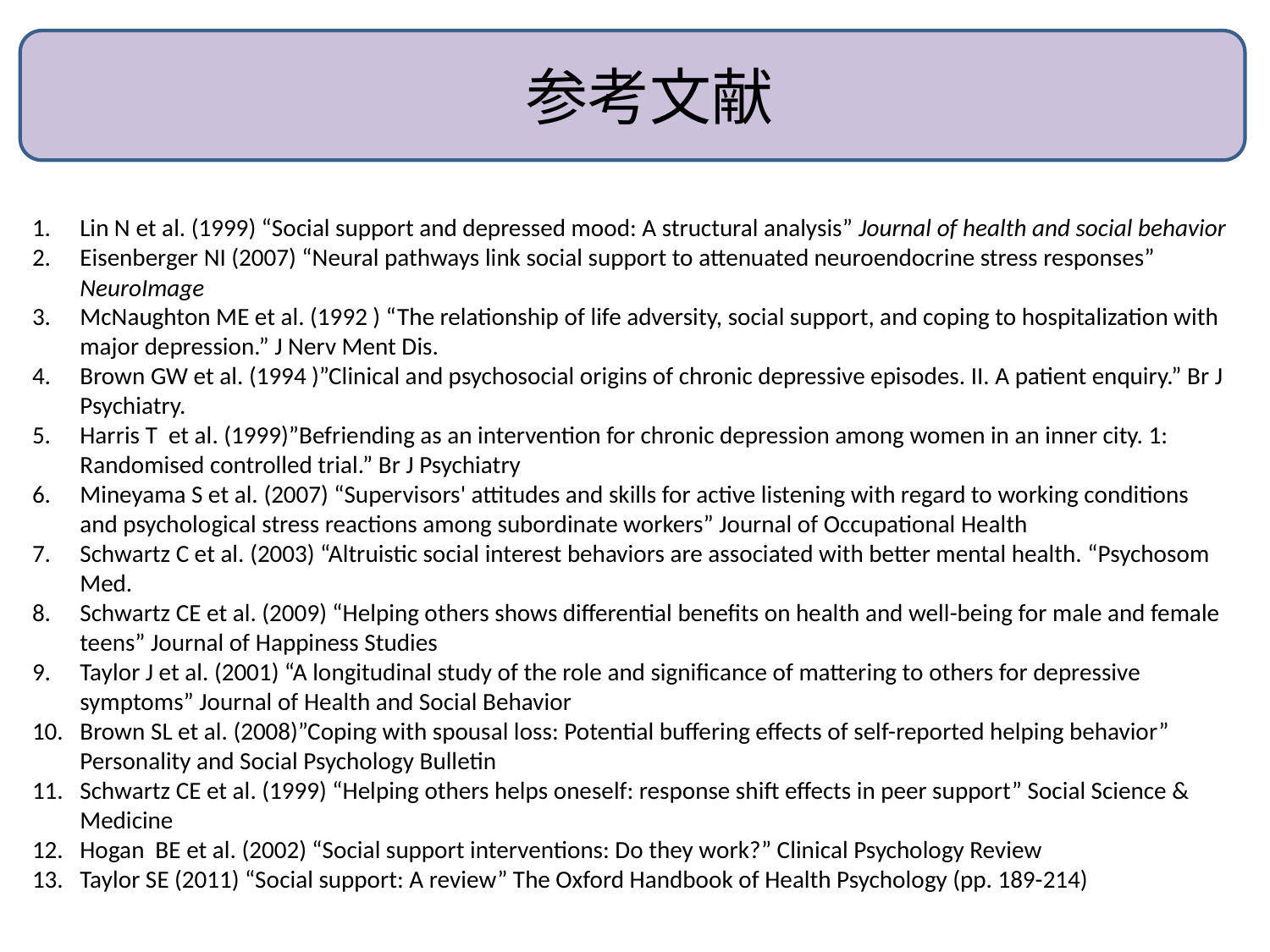

参考文献
Lin N et al. (1999) “Social support and depressed mood: A structural analysis” Journal of health and social behavior
Eisenberger NI (2007) “Neural pathways link social support to attenuated neuroendocrine stress responses” NeuroImage
McNaughton ME et al. (1992 ) “The relationship of life adversity, social support, and coping to hospitalization with major depression.” J Nerv Ment Dis.
Brown GW et al. (1994 )”Clinical and psychosocial origins of chronic depressive episodes. II. A patient enquiry.” Br J Psychiatry.
Harris T  et al. (1999)”Befriending as an intervention for chronic depression among women in an inner city. 1: Randomised controlled trial.” Br J Psychiatry
Mineyama S et al. (2007) “Supervisors' attitudes and skills for active listening with regard to working conditions and psychological stress reactions among subordinate workers” Journal of Occupational Health
Schwartz C et al. (2003) “Altruistic social interest behaviors are associated with better mental health. “Psychosom Med.
Schwartz CE et al. (2009) “Helping others shows differential benefits on health and well-being for male and female teens” Journal of Happiness Studies
Taylor J et al. (2001) “A longitudinal study of the role and significance of mattering to others for depressive symptoms” Journal of Health and Social Behavior
Brown SL et al. (2008)”Coping with spousal loss: Potential buffering effects of self-reported helping behavior” Personality and Social Psychology Bulletin
Schwartz CE et al. (1999) “Helping others helps oneself: response shift effects in peer support” Social Science & Medicine
Hogan  BE et al. (2002) “Social support interventions: Do they work?” Clinical Psychology Review
Taylor SE (2011) “Social support: A review” The Oxford Handbook of Health Psychology (pp. 189-214)